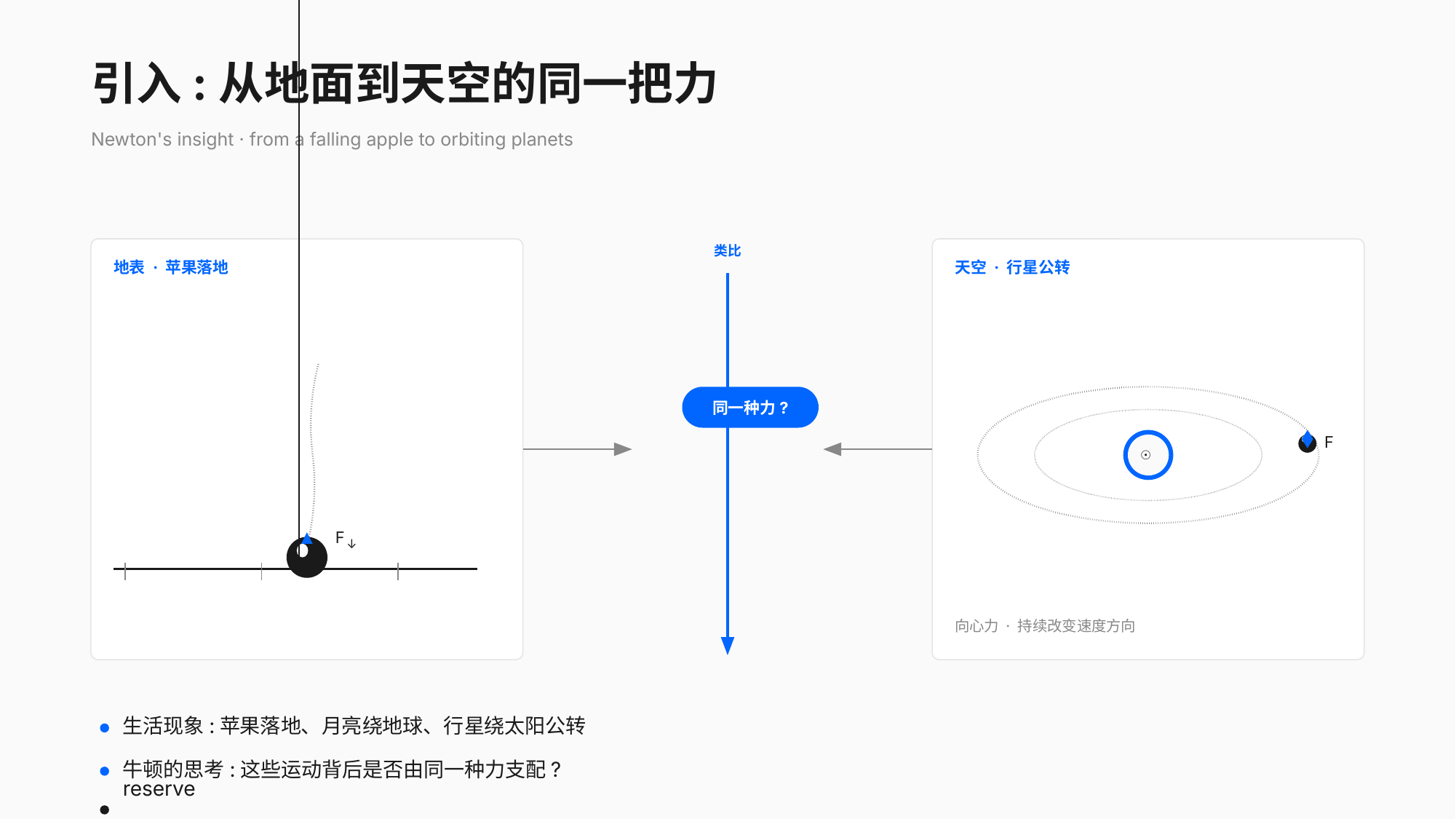

引入:从地面到天空的同一把力
Newton's insight · from a falling apple to orbiting planets

类比
地表 · 苹果落地
天空 · 行星公转

同一种力?

F

☉

F

↓

向心力 · 持续改变速度方向

生活现象:苹果落地、月亮绕地球、行星绕太阳公转

牛顿的思考:这些运动背后是否由同一种力支配?

reserve